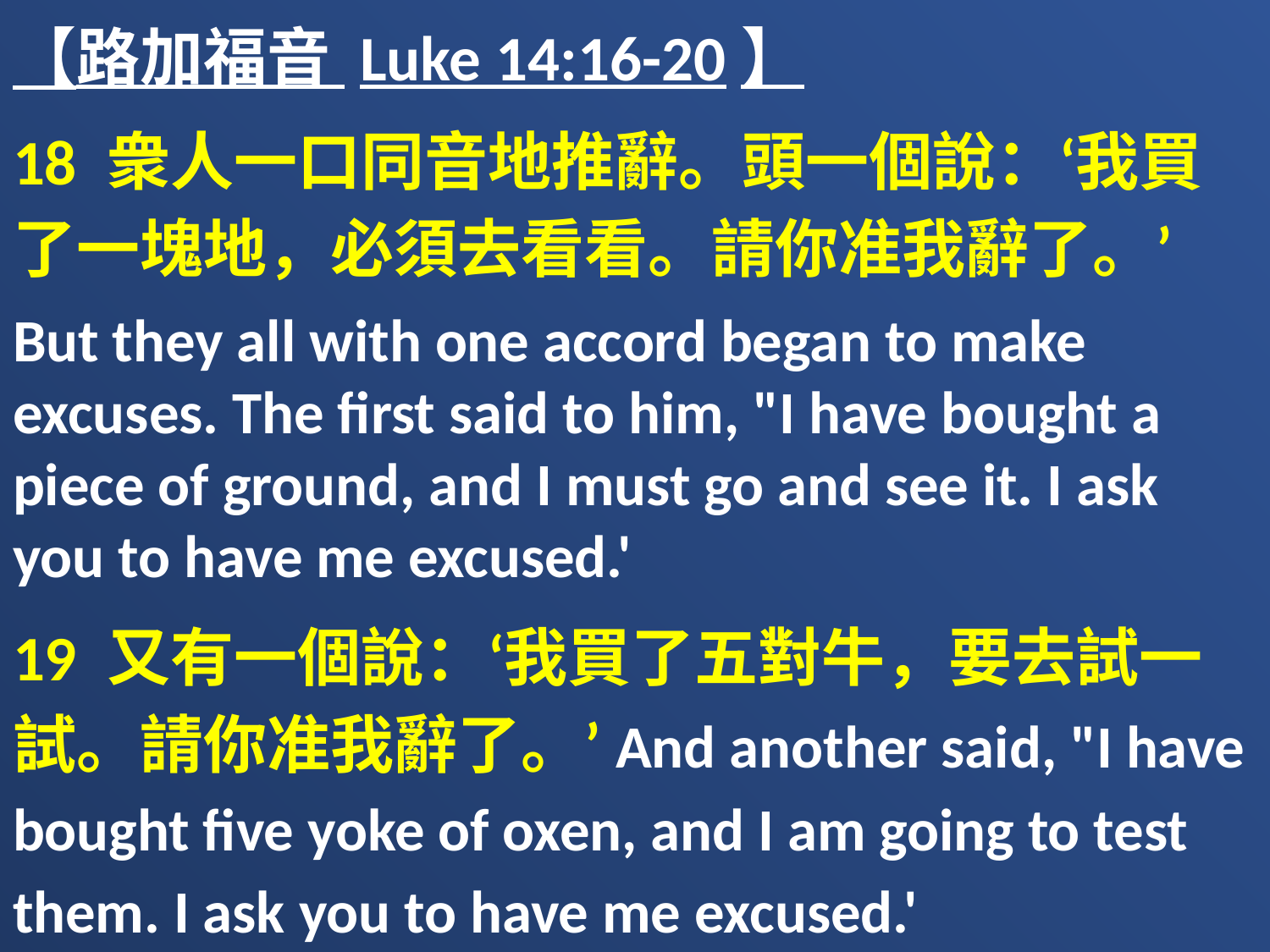

【路加福音 Luke 14:16-20】
18 衆人一口同音地推辭。頭一個說：‘我買了一塊地，必須去看看。請你准我辭了。’
But they all with one accord began to make excuses. The first said to him, "I have bought a piece of ground, and I must go and see it. I ask you to have me excused.'
19 又有一個說：‘我買了五對牛，要去試一試。請你准我辭了。’And another said, "I have bought five yoke of oxen, and I am going to test them. I ask you to have me excused.'